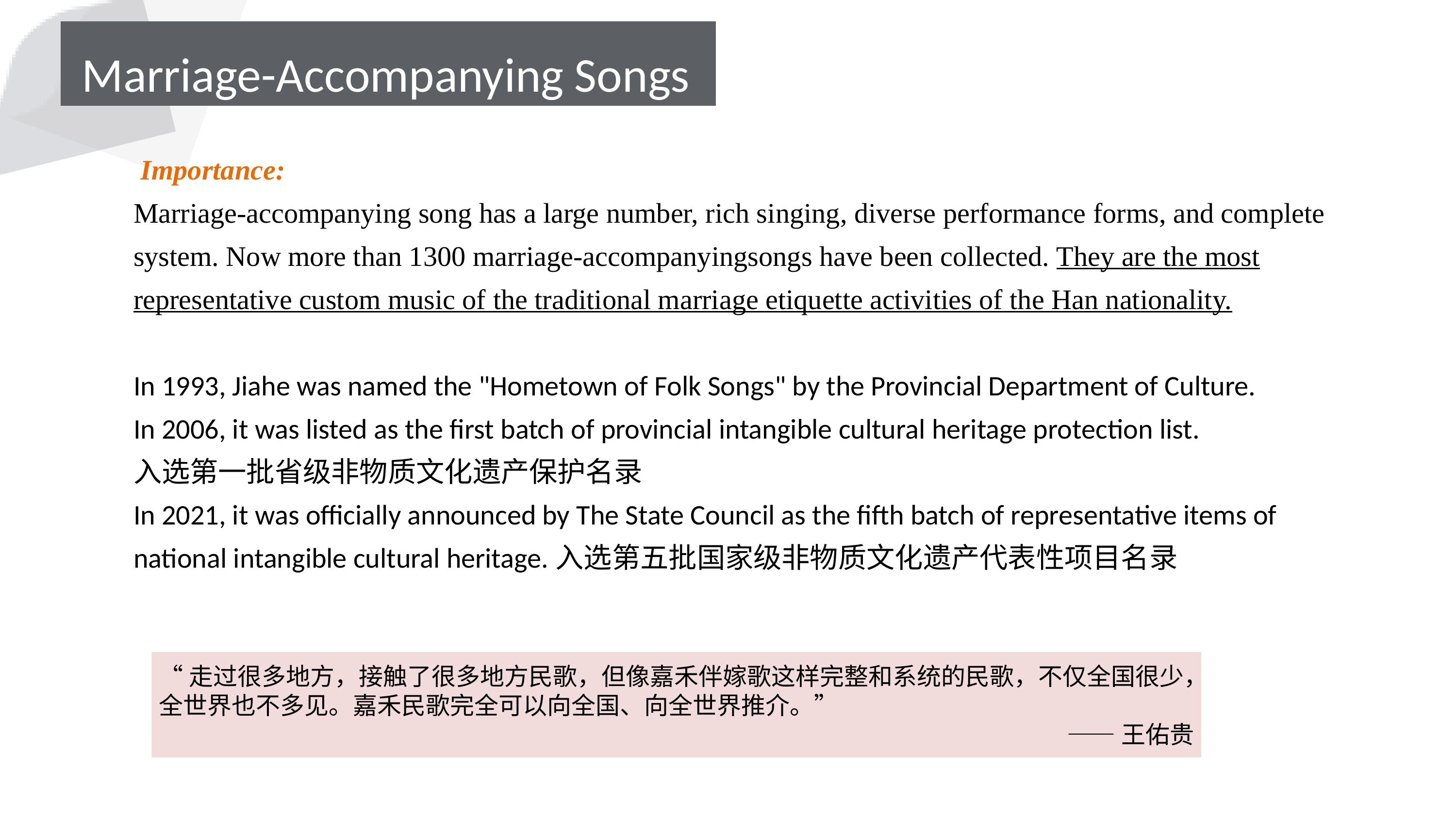

Marriage-Accompanying Songs

民族之歌
 Importance:
Marriage-accompanying song has a large number, rich singing, diverse performance forms, and complete system. Now more than 1300 marriage-accompanyingsongs have been collected. They are the most representative custom music of the traditional marriage etiquette activities of the Han nationality.

In 1993, Jiahe was named the "Hometown of Folk Songs" by the Provincial Department of Culture.
In 2006, it was listed as the first batch of provincial intangible cultural heritage protection list.
入选第一批省级非物质文化遗产保护名录
In 2021, it was officially announced by The State Council as the fifth batch of representative items of national intangible cultural heritage.入选第五批国家级非物质文化遗产代表性项目名录
“走过很多地方，接触了很多地方民歌，但像嘉禾伴嫁歌这样完整和系统的民歌，不仅全国很少，全世界也不多见。嘉禾民歌完全可以向全国、向全世界推介。”
——王佑贵